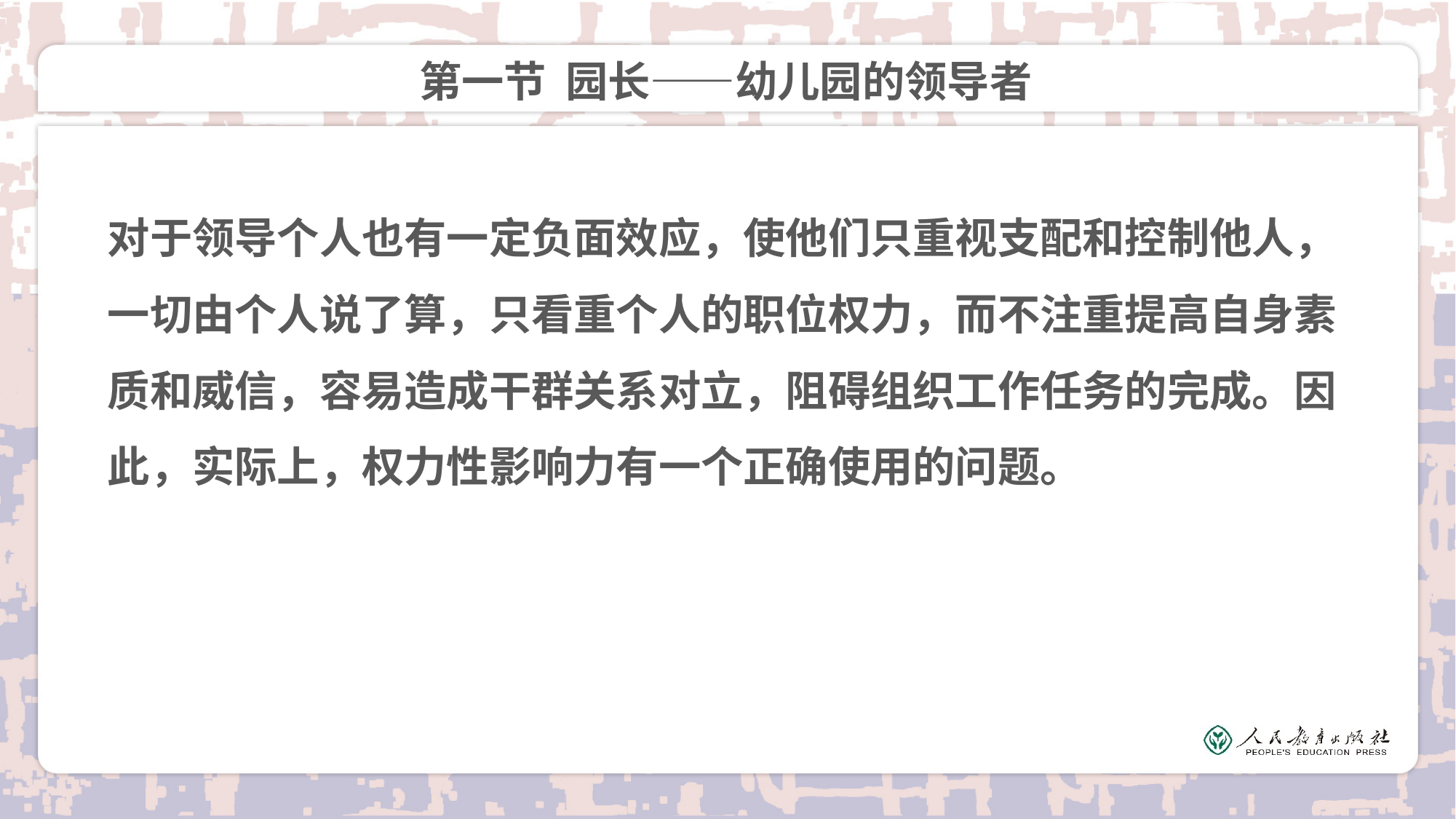

# 第一节  园长——幼儿园的领导者
对于领导个人也有一定负面效应，使他们只重视支配和控制他人，一切由个人说了算，只看重个人的职位权力，而不注重提高自身素质和威信，容易造成干群关系对立，阻碍组织工作任务的完成。因此，实际上，权力性影响力有一个正确使用的问题。